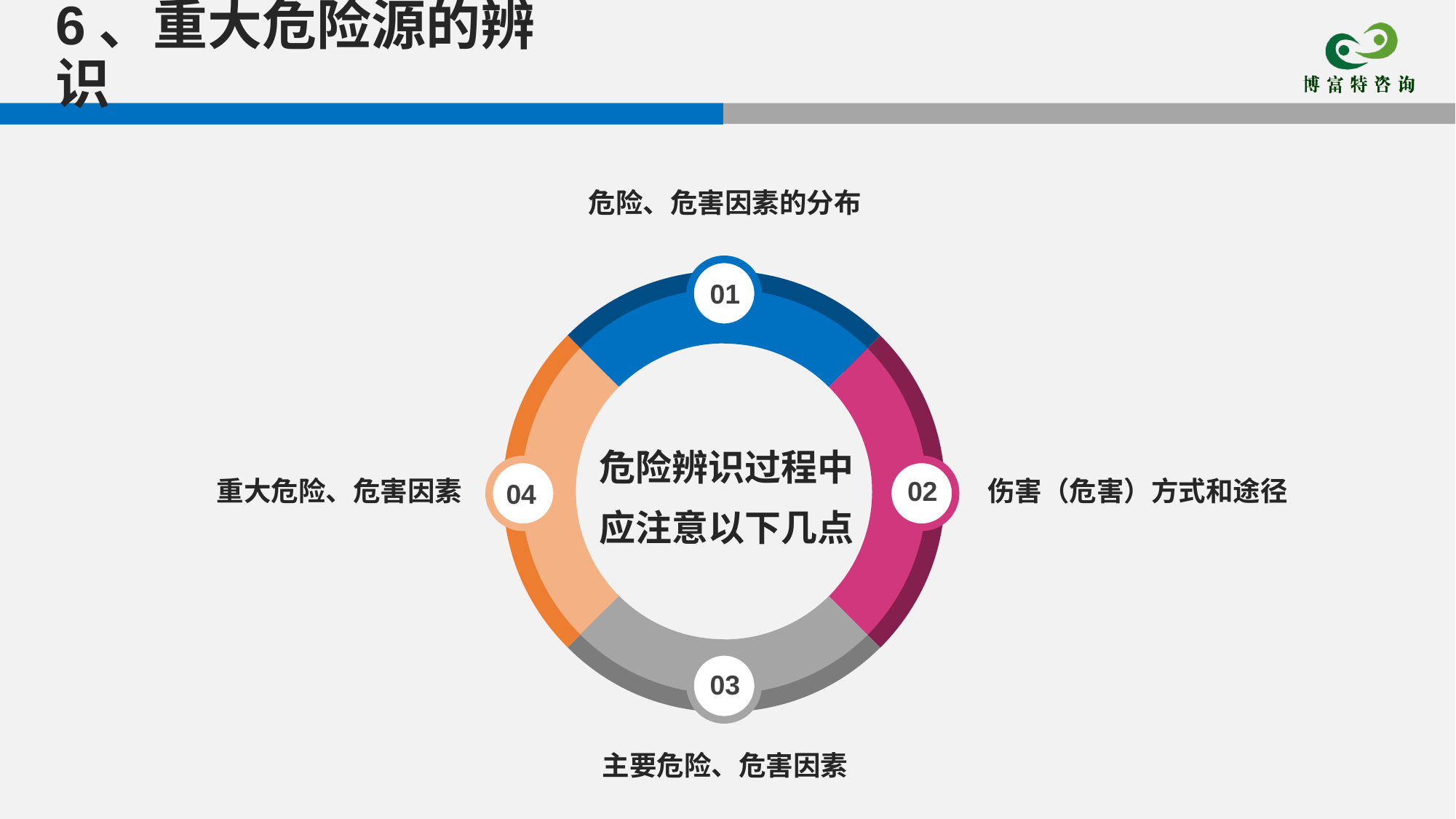

6、重大危险源的辨识

危险、危害因素的分布

01

04

02
危险辨识过程中
应注意以下几点
重大危险、危害因素
伤害（危害）方式和途径

03
主要危险、危害因素